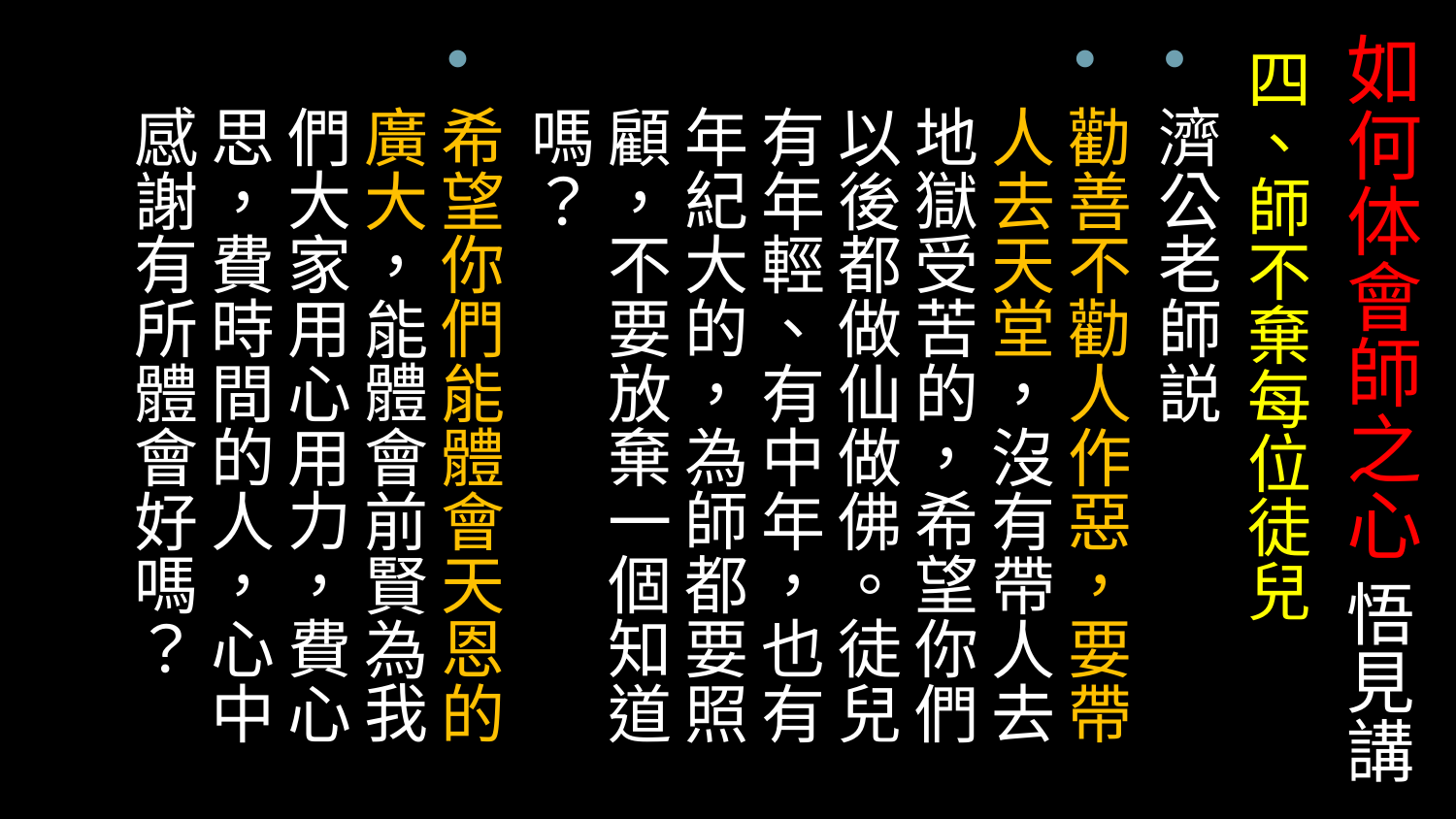

# 如何体會師之心 悟見講
四、師不棄每位徒兒
濟公老師説
勸善不勸人作惡，要帶人去天堂，沒有帶人去地獄受苦的，希望你們以後都做仙做佛。徒兒有年輕、有中年，也有年紀大的，為師都要照顧，不要放棄一個知道嗎？
希望你們能體會天恩的廣大，能體會前賢為我們大家用心用力，費心思，費時間的人，心中感謝有所體會好嗎？